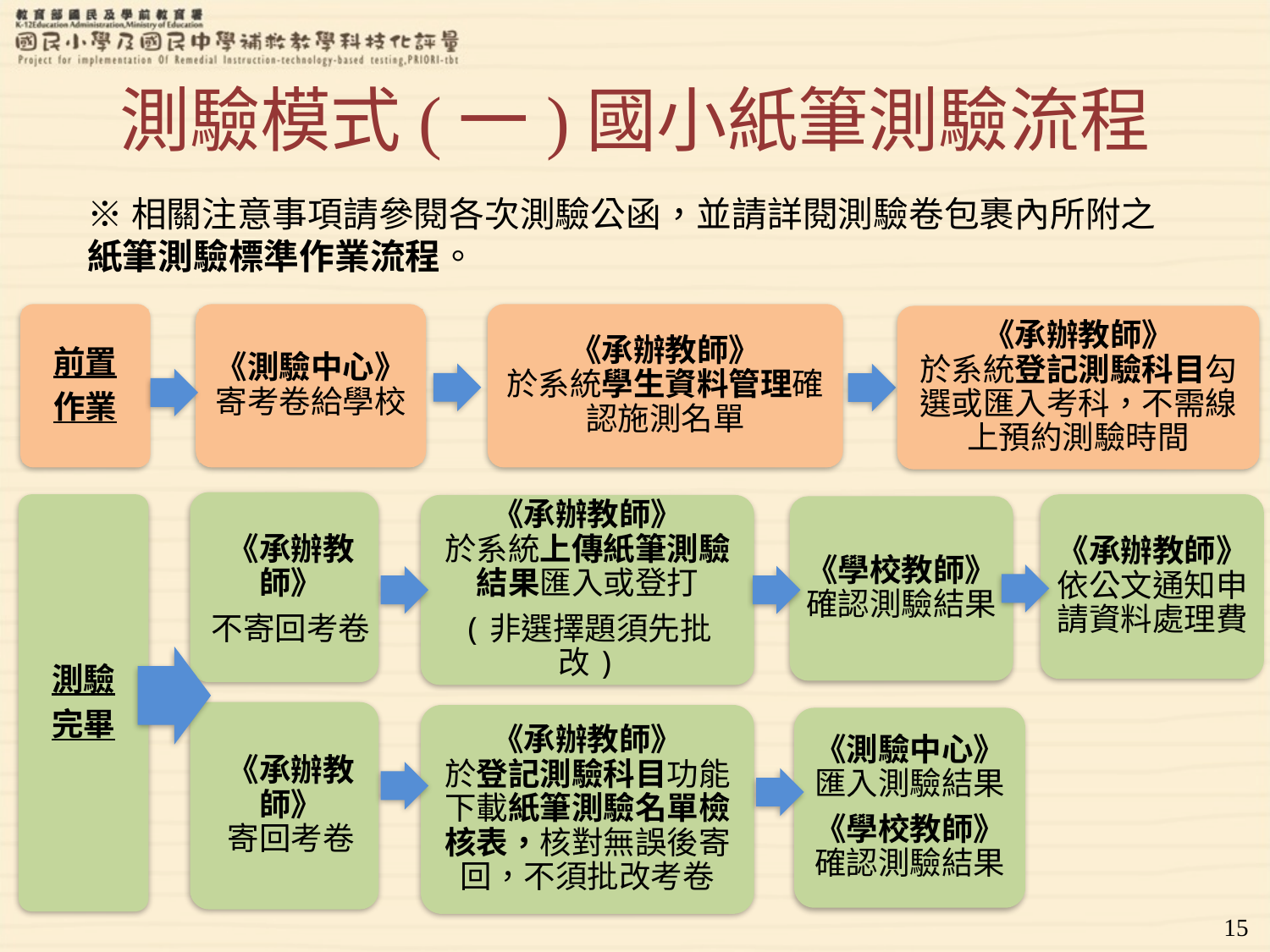

測驗模式(一)國小紙筆測驗流程
※相關注意事項請參閱各次測驗公函，並請詳閱測驗卷包裹內所附之紙筆測驗標準作業流程。

前置
作業

《測驗中心》
寄考卷給學校

《承辦教師》
於系統學生資料管理確認施測名單

《承辦教師》
於系統登記測驗科目勾選或匯入考科，不需線上預約測驗時間

《承辦教師》
不寄回考卷

測驗
完畢

《承辦教師》
依公文通知申請資料處理費

《承辦教師》
於系統上傳紙筆測驗結果匯入或登打
(非選擇題須先批改)

《學校教師》
確認測驗結果

《承辦教師》
寄回考卷

《承辦教師》
於登記測驗科目功能下載紙筆測驗名單檢核表，核對無誤後寄回，不須批改考卷

《測驗中心》
匯入測驗結果
《學校教師》
確認測驗結果

15